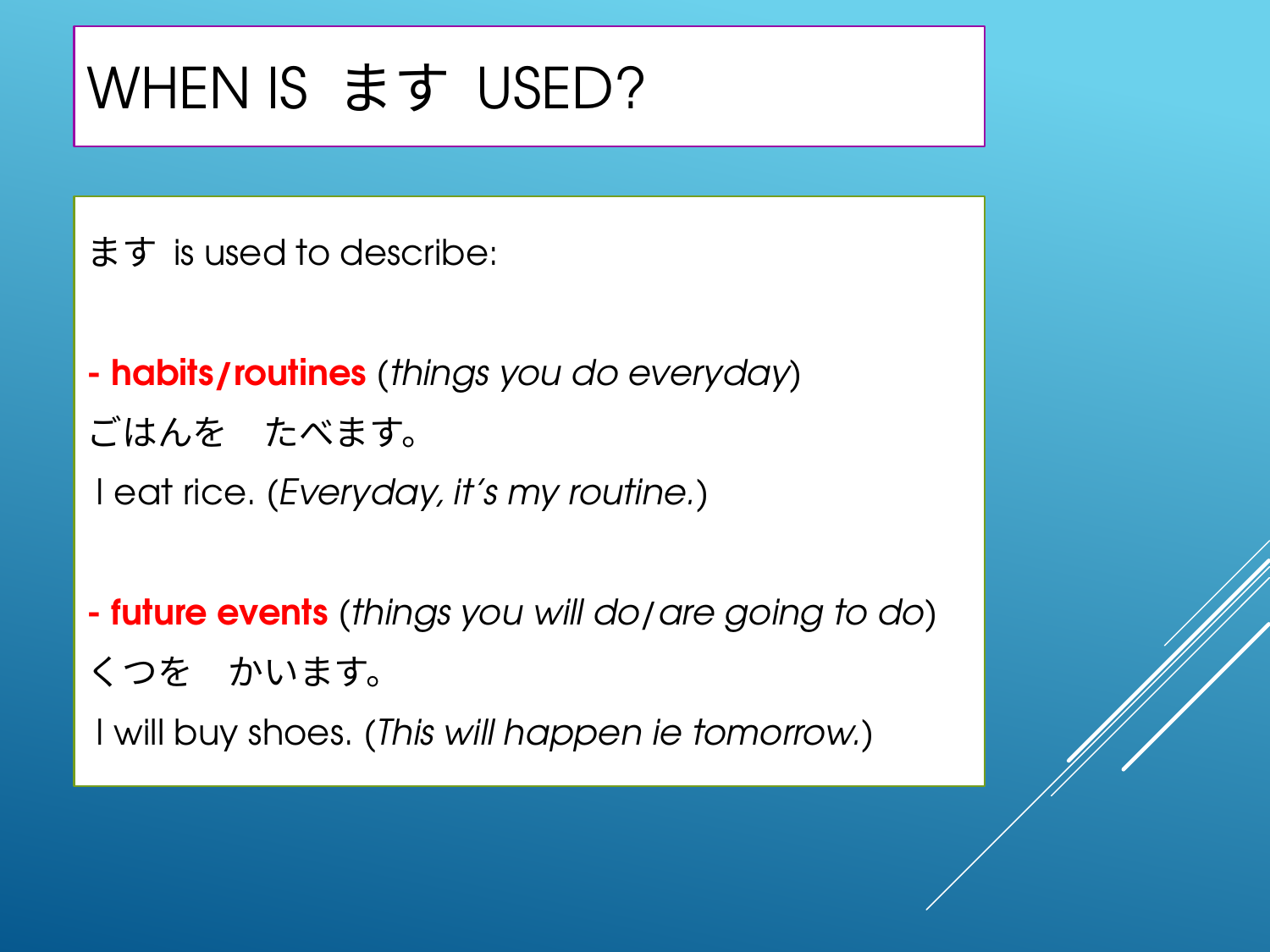

# When is ます used?
ます is used to describe:

- habits/routines (things you do everyday)
ごはんを　たべます。
 I eat rice. (Everyday, it’s my routine.)

- future events (things you will do/are going to do)
くつを　かいます。
 I will buy shoes. (This will happen ie tomorrow.)